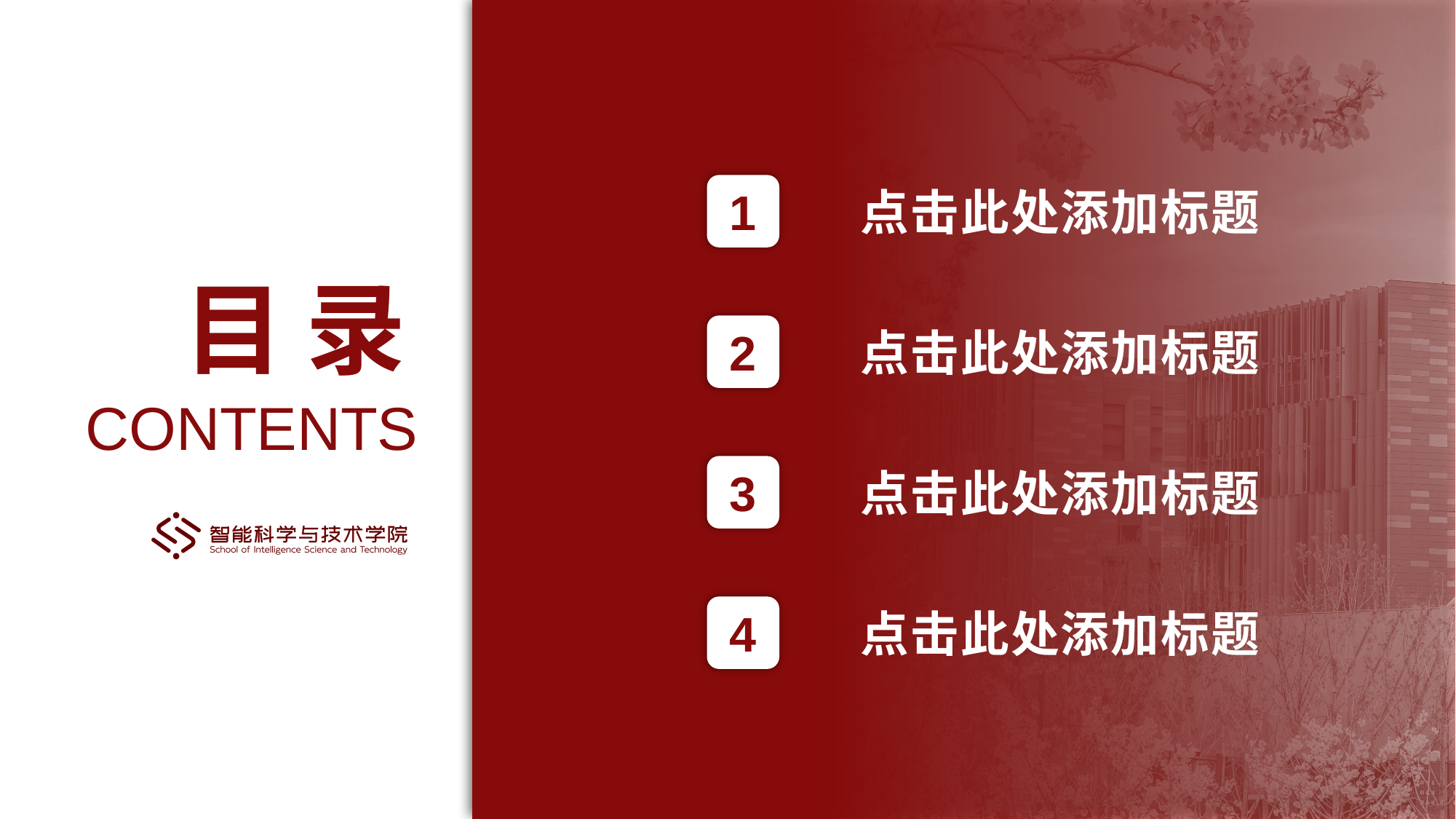

1
点击此处添加标题
2
点击此处添加标题
3
点击此处添加标题
4
点击此处添加标题